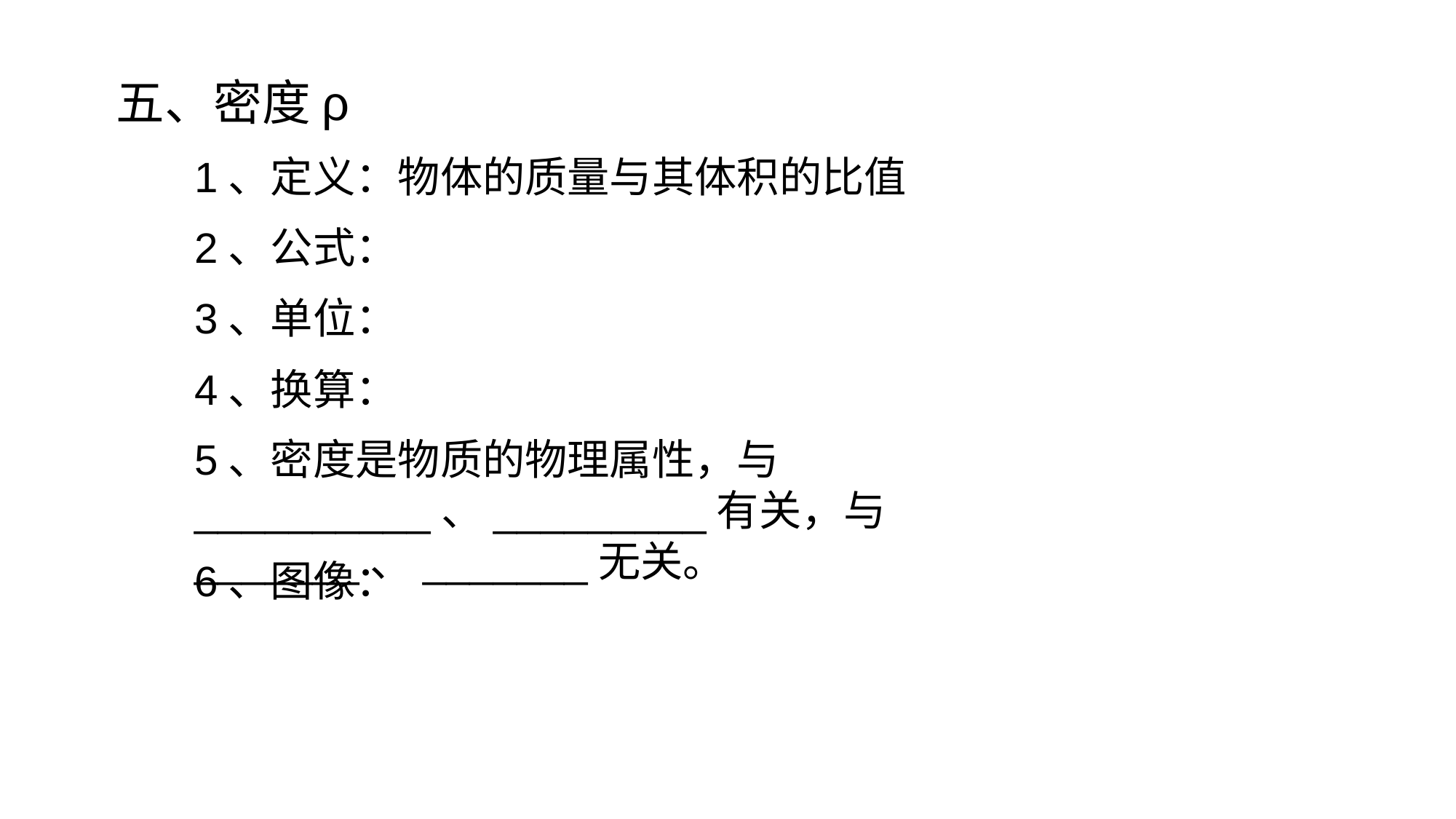

五、密度ρ
1、定义：物体的质量与其体积的比值
2、公式：
3、单位：
4、换算：
5、密度是物质的物理属性，与__________、_________有关，与_______、_______无关。
6、图像：